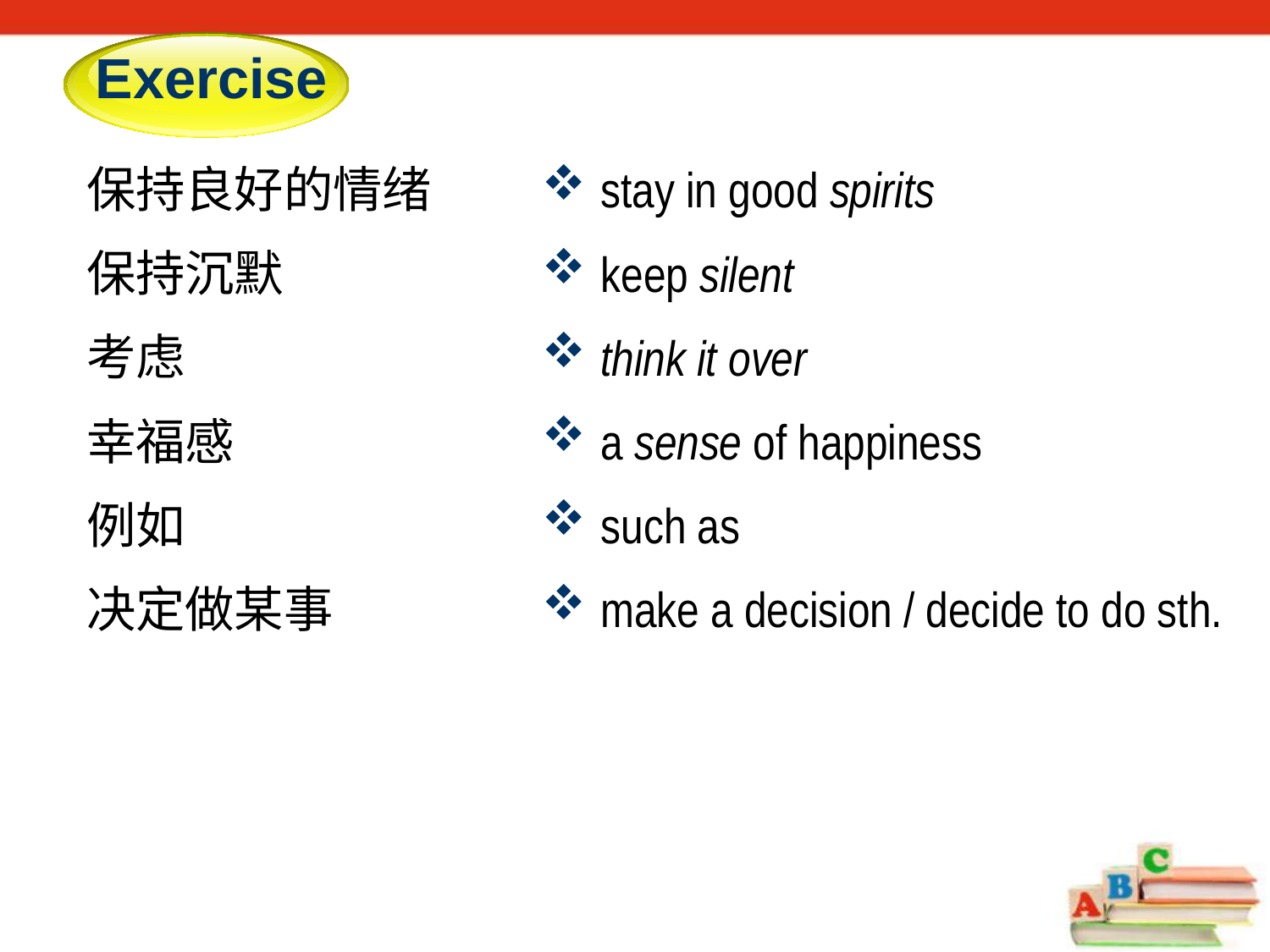

# Exercise
保持良好的情绪
保持沉默
考虑
幸福感
例如
决定做某事
 stay in good spirits
 keep silent
 think it over
 a sense of happiness
 such as
 make a decision / decide to do sth.